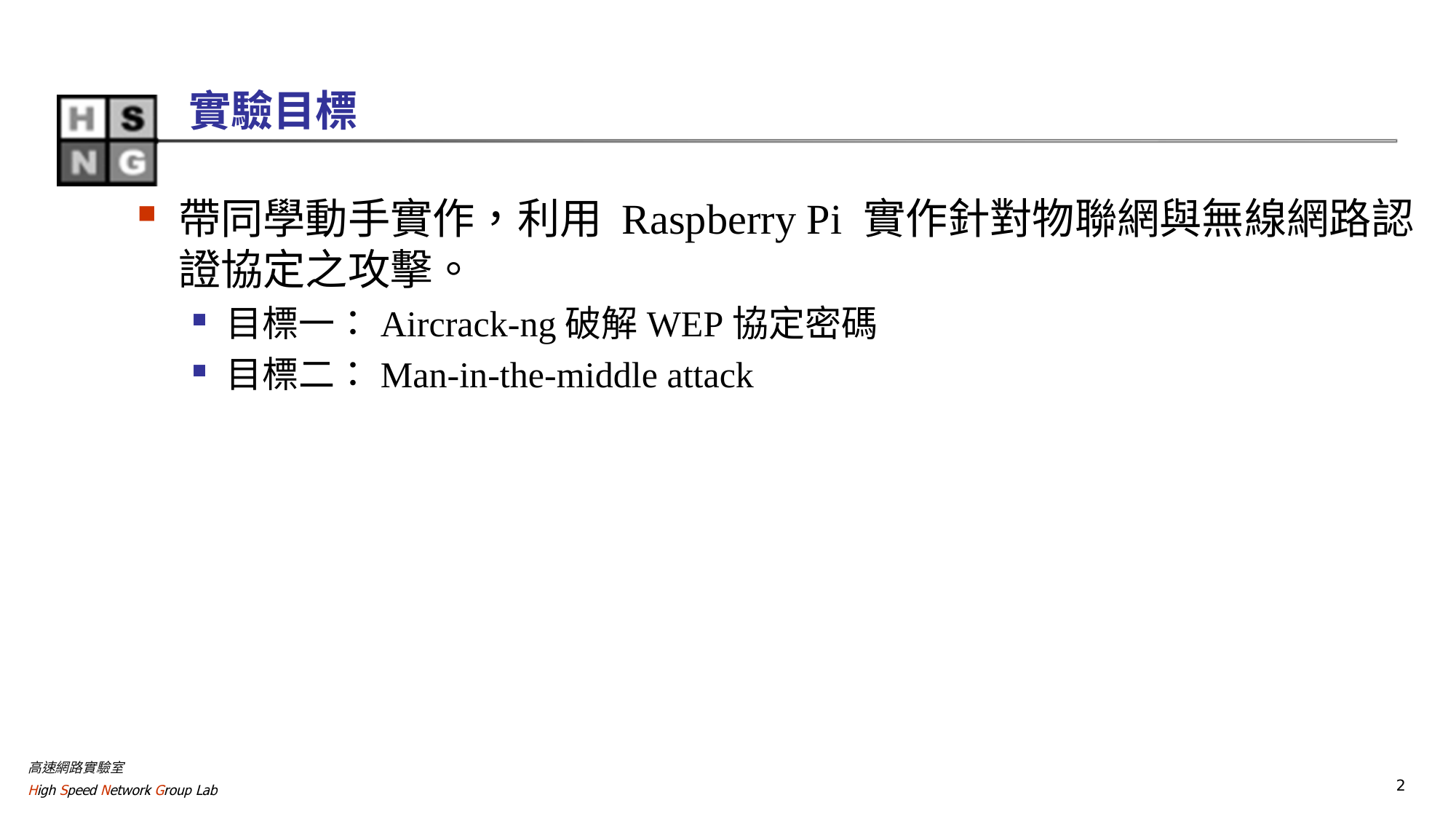

# 實驗目標
帶同學動手實作，利用 Raspberry Pi 實作針對物聯網與無線網路認證協定之攻擊。
目標一：Aircrack-ng破解WEP協定密碼
目標二：Man-in-the-middle attack